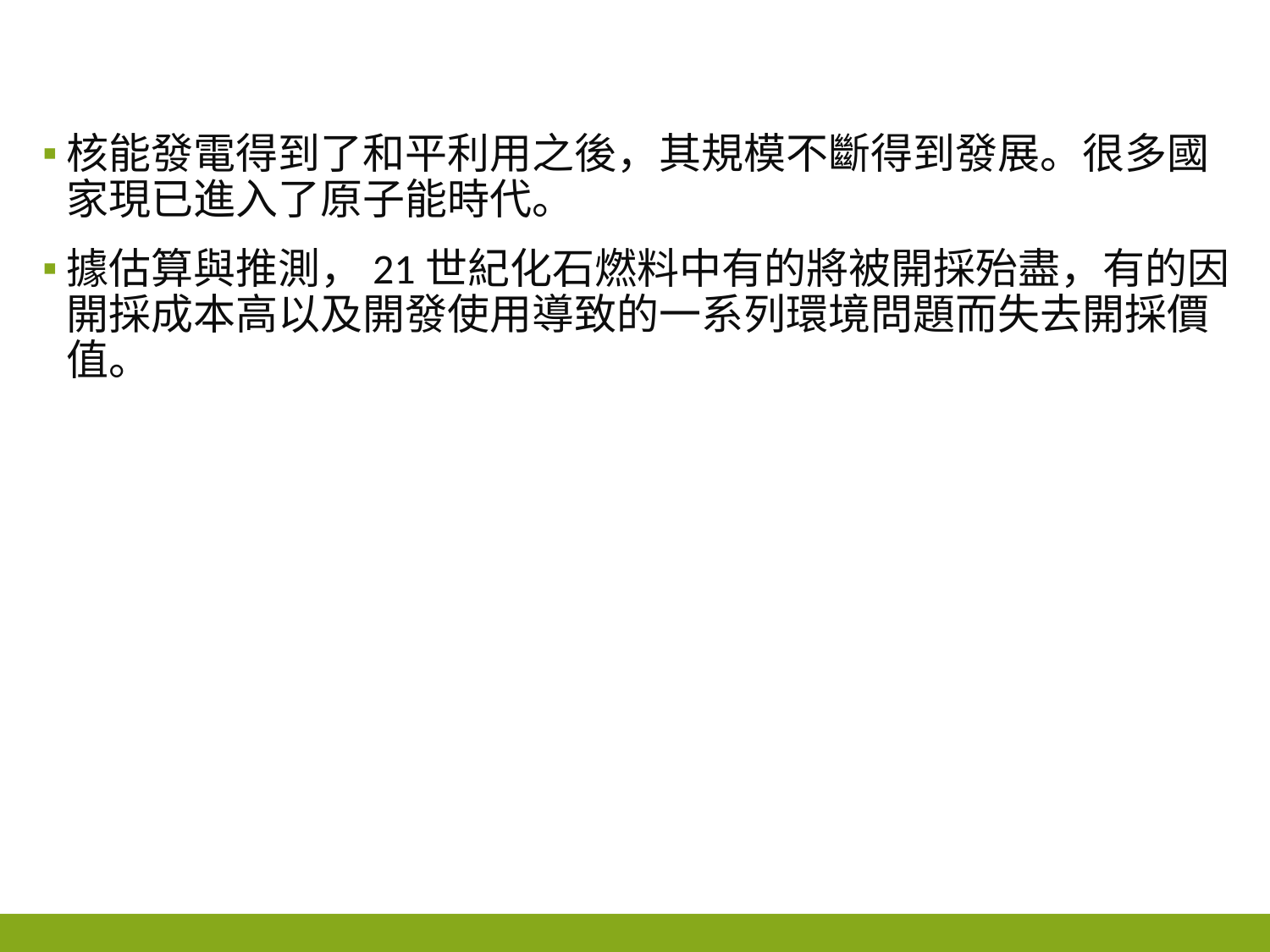

#
核能發電得到了和平利用之後，其規模不斷得到發展。很多國家現已進入了原子能時代。
據估算與推測，21世紀化石燃料中有的將被開採殆盡，有的因開採成本高以及開發使用導致的一系列環境問題而失去開採價值。